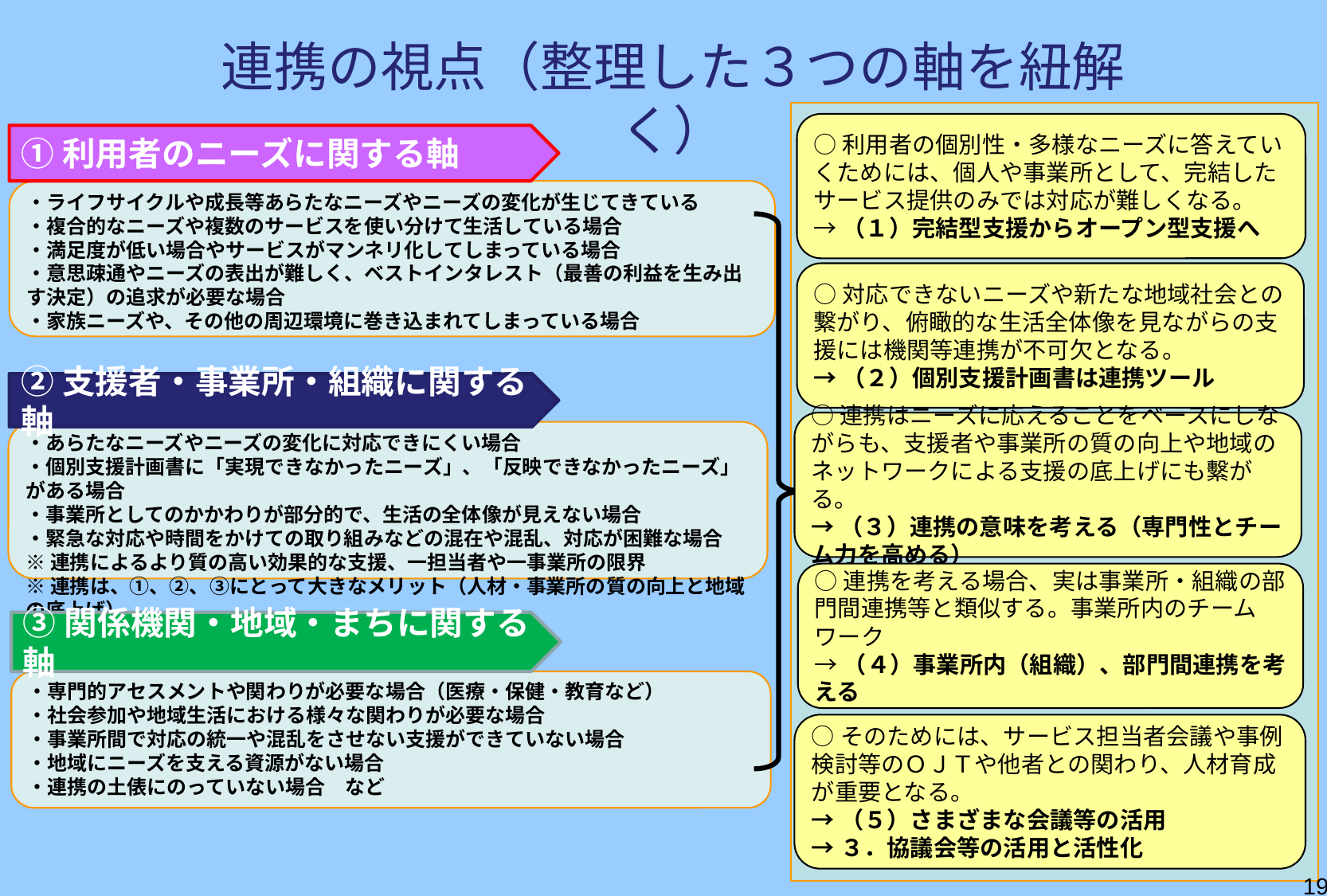

連携の視点（整理した３つの軸を紐解く）

○利用者の個別性・多様なニーズに答えていくためには、個人や事業所として、完結したサービス提供のみでは対応が難しくなる。
→（１）完結型支援からオープン型支援へ
①利用者のニーズに関する軸
・ライフサイクルや成長等あらたなニーズやニーズの変化が生じてきている
・複合的なニーズや複数のサービスを使い分けて生活している場合
・満足度が低い場合やサービスがマンネリ化してしまっている場合
・意思疎通やニーズの表出が難しく、ベストインタレスト（最善の利益を生み出す決定）の追求が必要な場合
・家族ニーズや、その他の周辺環境に巻き込まれてしまっている場合

○対応できないニーズや新たな地域社会との繋がり、俯瞰的な生活全体像を見ながらの支援には機関等連携が不可欠となる。
→（２）個別支援計画書は連携ツール
②支援者・事業所・組織に関する軸
○連携はニーズに応えることをベースにしながらも、支援者や事業所の質の向上や地域のネットワークによる支援の底上げにも繫がる。
→（３）連携の意味を考える（専門性とチーム力を高める）
・あらたなニーズやニーズの変化に対応できにくい場合
・個別支援計画書に「実現できなかったニーズ」、「反映できなかったニーズ」がある場合
・事業所としてのかかわりが部分的で、生活の全体像が見えない場合
・緊急な対応や時間をかけての取り組みなどの混在や混乱、対応が困難な場合
※連携によるより質の高い効果的な支援、一担当者や一事業所の限界
※連携は、①、②、③にとって大きなメリット（人材・事業所の質の向上と地域の底上げ）
○連携を考える場合、実は事業所・組織の部門間連携等と類似する。事業所内のチームワーク
→（４）事業所内（組織）、部門間連携を考える
③関係機関・地域・まちに関する軸
・専門的アセスメントや関わりが必要な場合（医療・保健・教育など）
・社会参加や地域生活における様々な関わりが必要な場合
・事業所間で対応の統一や混乱をさせない支援ができていない場合
・地域にニーズを支える資源がない場合
・連携の土俵にのっていない場合　など
○そのためには、サービス担当者会議や事例検討等のＯＪＴや他者との関わり、人材育成が重要となる。
→（５）さまざまな会議等の活用
→３．協議会等の活用と活性化
19